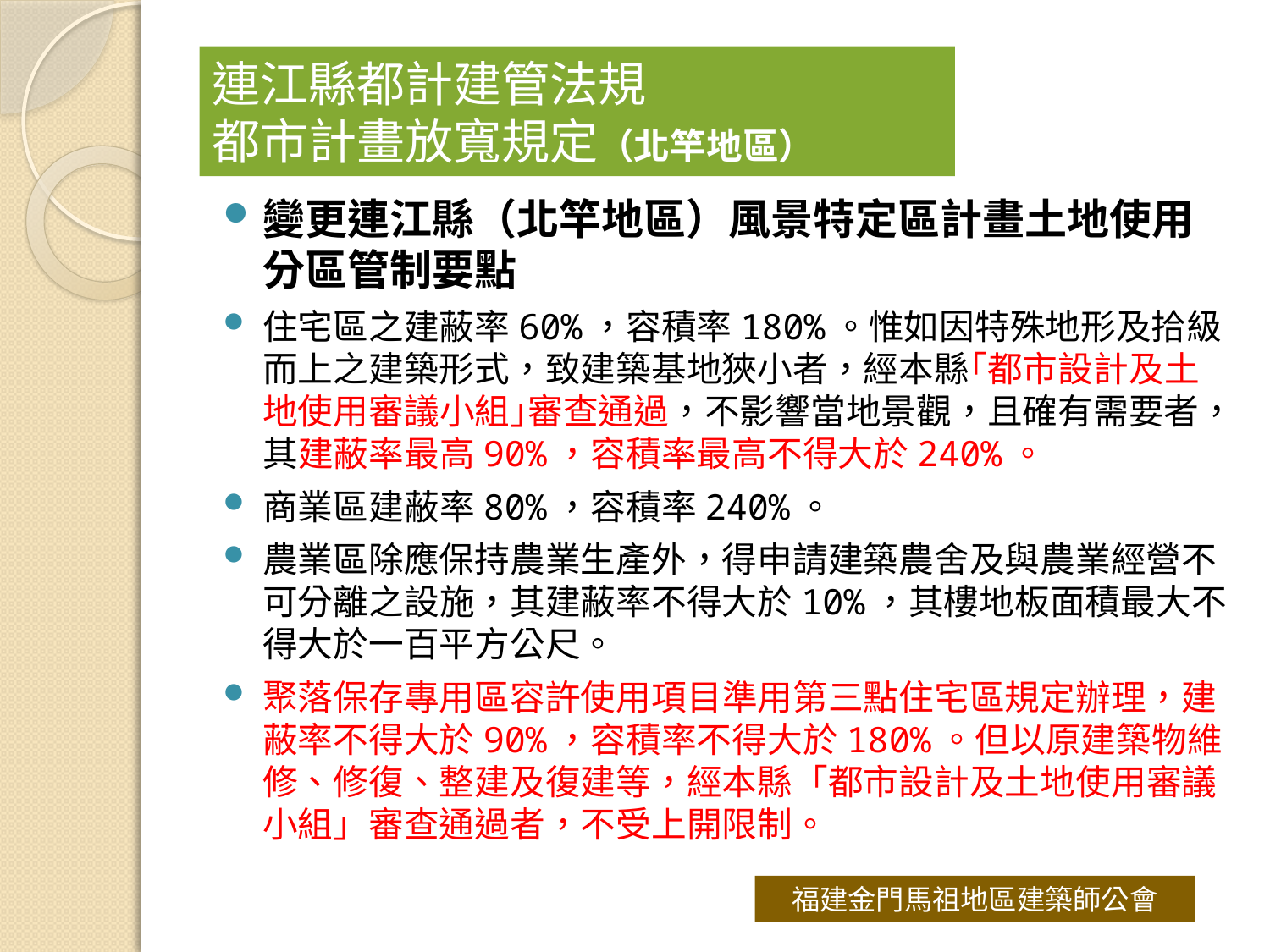

# 連江縣都計建管法規 都市計畫放寬規定（北竿地區）
變更連江縣（北竿地區）風景特定區計畫土地使用分區管制要點
住宅區之建蔽率60%，容積率180%。惟如因特殊地形及拾級而上之建築形式，致建築基地狹小者，經本縣｢都市設計及土地使用審議小組｣審查通過，不影響當地景觀，且確有需要者，其建蔽率最高90%，容積率最高不得大於240%。
商業區建蔽率80%，容積率240%。
農業區除應保持農業生產外，得申請建築農舍及與農業經營不可分離之設施，其建蔽率不得大於10%，其樓地板面積最大不得大於一百平方公尺。
聚落保存專用區容許使用項目準用第三點住宅區規定辦理，建蔽率不得大於90%，容積率不得大於180%。但以原建築物維修、修復、整建及復建等，經本縣「都市設計及土地使用審議小組」審查通過者，不受上開限制。
福建金門馬祖地區建築師公會